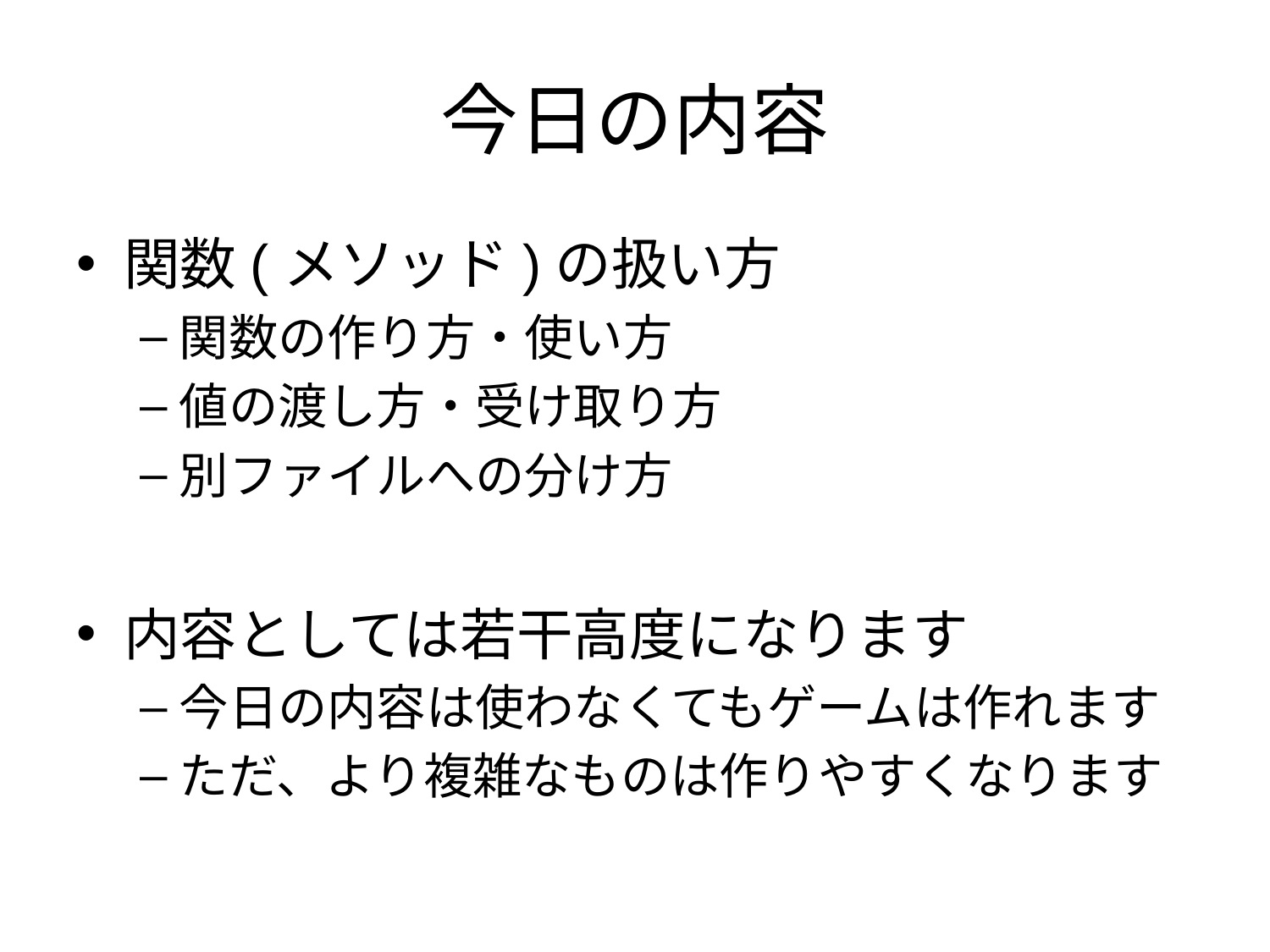

# 今日の内容
関数(メソッド)の扱い方
関数の作り方・使い方
値の渡し方・受け取り方
別ファイルへの分け方

内容としては若干高度になります
今日の内容は使わなくてもゲームは作れます
ただ、より複雑なものは作りやすくなります